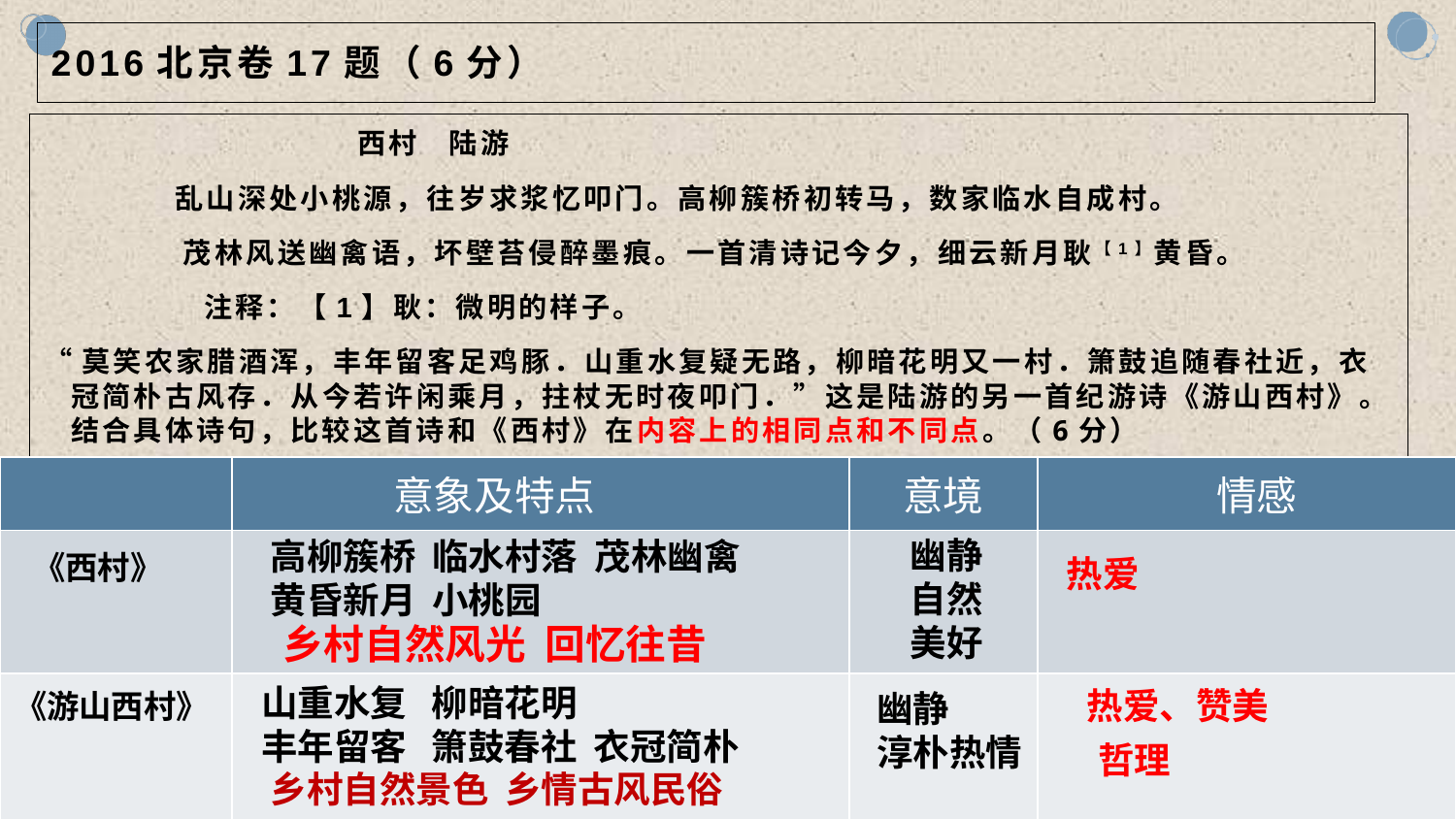

# 2016北京卷17题（6分）
                                西村   陆游
             乱山深处小桃源，往岁求浆忆叩门。高柳簇桥初转马，数家临水自成村。
	           茂林风送幽禽语，坏壁苔侵醉墨痕。一首清诗记今夕，细云新月耿【1】黄昏。
                注释：【1】耿：微明的样子。
“莫笑农家腊酒浑，丰年留客足鸡豚．山重水复疑无路，柳暗花明又一村．箫鼓追随春社近，衣冠简朴古风存．从今若许闲乘月，拄杖无时夜叩门．”这是陆游的另一首纪游诗《游山西村》。结合具体诗句，比较这首诗和《西村》在内容上的相同点和不同点。（6分）

|  | 意象及特点 | 意境 | 情感 |
| --- | --- | --- | --- |
| 《西村》 |  |  |  |
| 《游山西村》 |  |  |  |
幽静
自然
美好
高柳簇桥  临水村落  茂林幽禽
黄昏新月  小桃园

热爱
乡村自然风光  回忆往昔
山重水复   柳暗花明
丰年留客   箫鼓春社  衣冠简朴
热爱、赞美
幽静
淳朴热情
哲理
乡村自然景色  乡情古风民俗